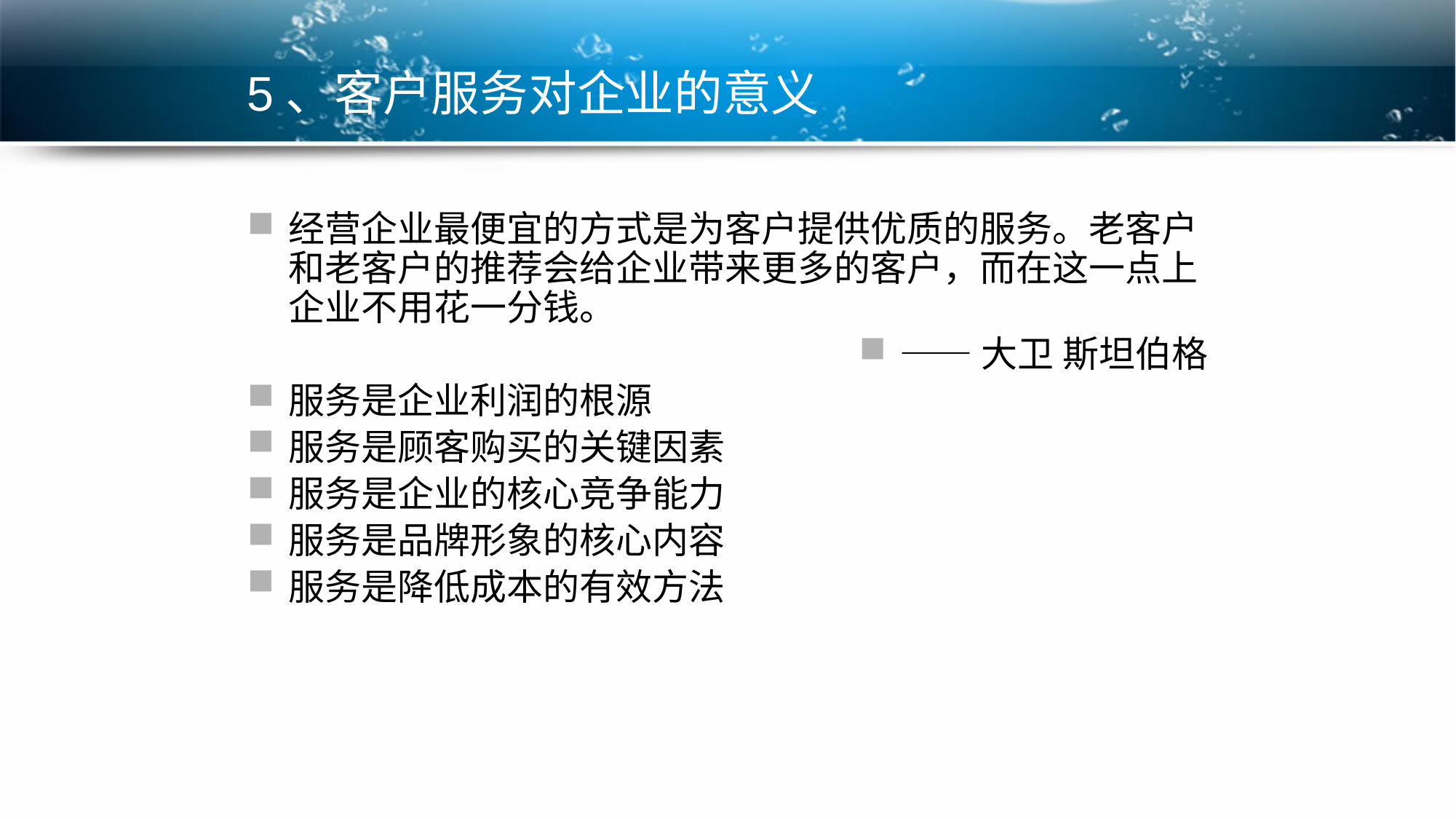

# 5、客户服务对企业的意义
经营企业最便宜的方式是为客户提供优质的服务。老客户和老客户的推荐会给企业带来更多的客户，而在这一点上企业不用花一分钱。
——大卫 斯坦伯格
服务是企业利润的根源
服务是顾客购买的关键因素
服务是企业的核心竞争能力
服务是品牌形象的核心内容
服务是降低成本的有效方法